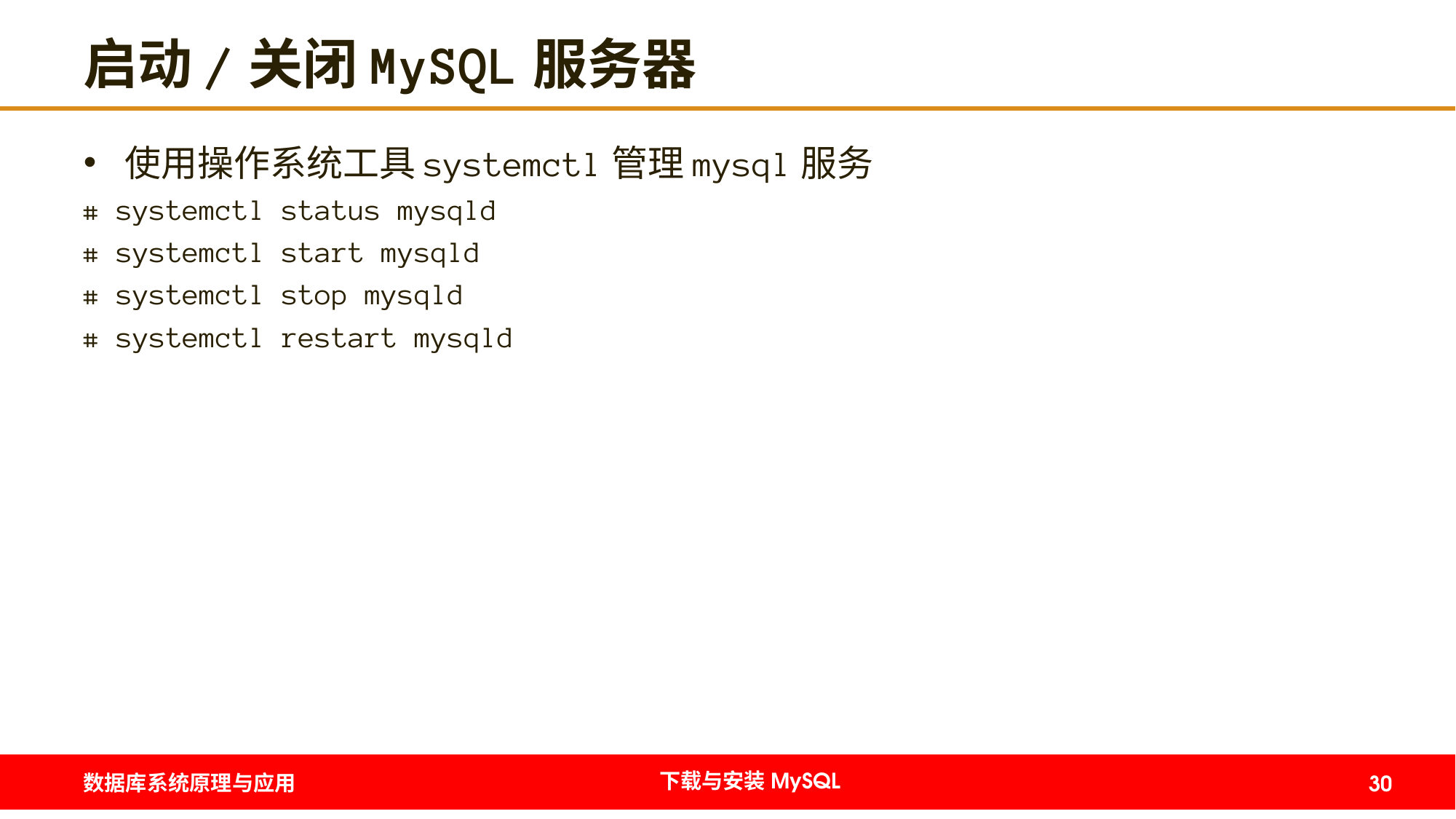

# 启动/关闭MySQL服务器
使用操作系统工具systemctl管理mysql服务
# systemctl status mysqld
# systemctl start mysqld
# systemctl stop mysqld
# systemctl restart mysqld